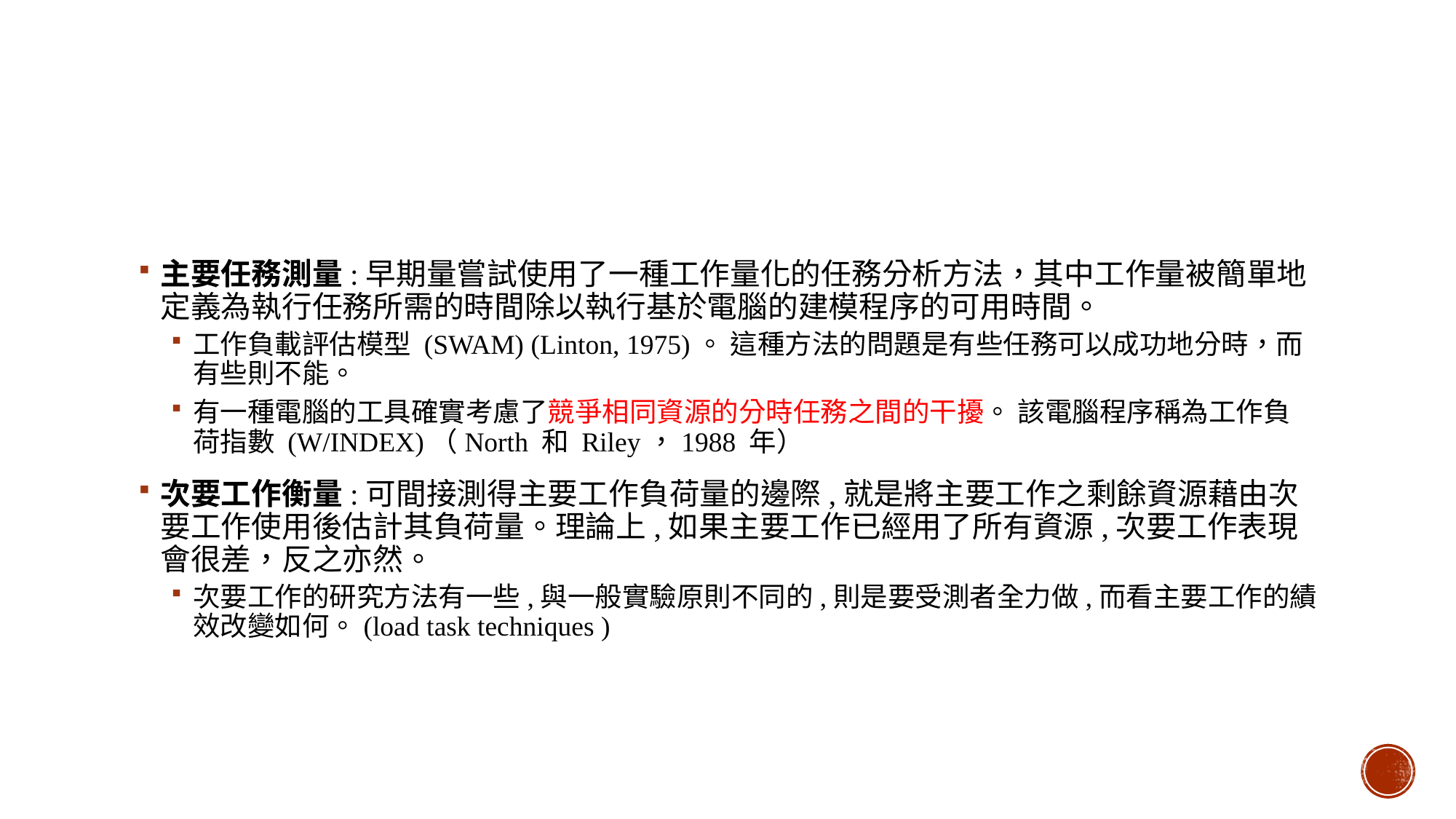

#
主要任務測量:早期量嘗試使用了一種工作量化的任務分析方法，其中工作量被簡單地定義為執行任務所需的時間除以執行基於電腦的建模程序的可用時間。
工作負載評估模型 (SWAM) (Linton, 1975)。 這種方法的問題是有些任務可以成功地分時，而有些則不能。
有一種電腦的工具確實考慮了競爭相同資源的分時任務之間的干擾。 該電腦程序稱為工作負荷指數 (W/INDEX)（North 和 Riley，1988 年）
次要工作衡量:可間接測得主要工作負荷量的邊際,就是將主要工作之剩餘資源藉由次要工作使用後估計其負荷量。理論上,如果主要工作已經用了所有資源,次要工作表現會很差，反之亦然。
次要工作的研究方法有一些,與一般實驗原則不同的,則是要受測者全力做,而看主要工作的績效改變如何。(load task techniques )